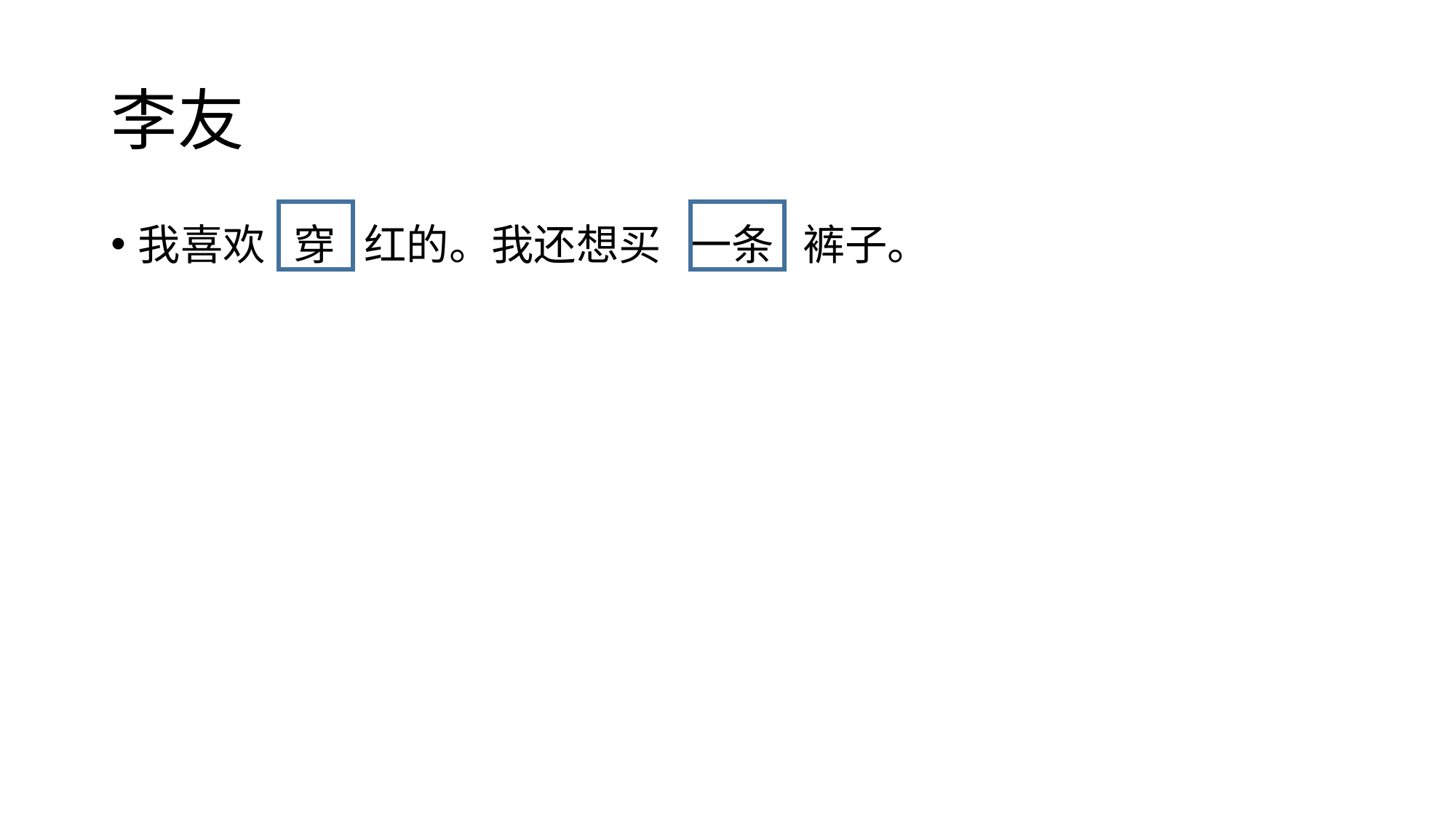

# 李友

我喜欢   穿   红的。我还想买   一条   裤子。